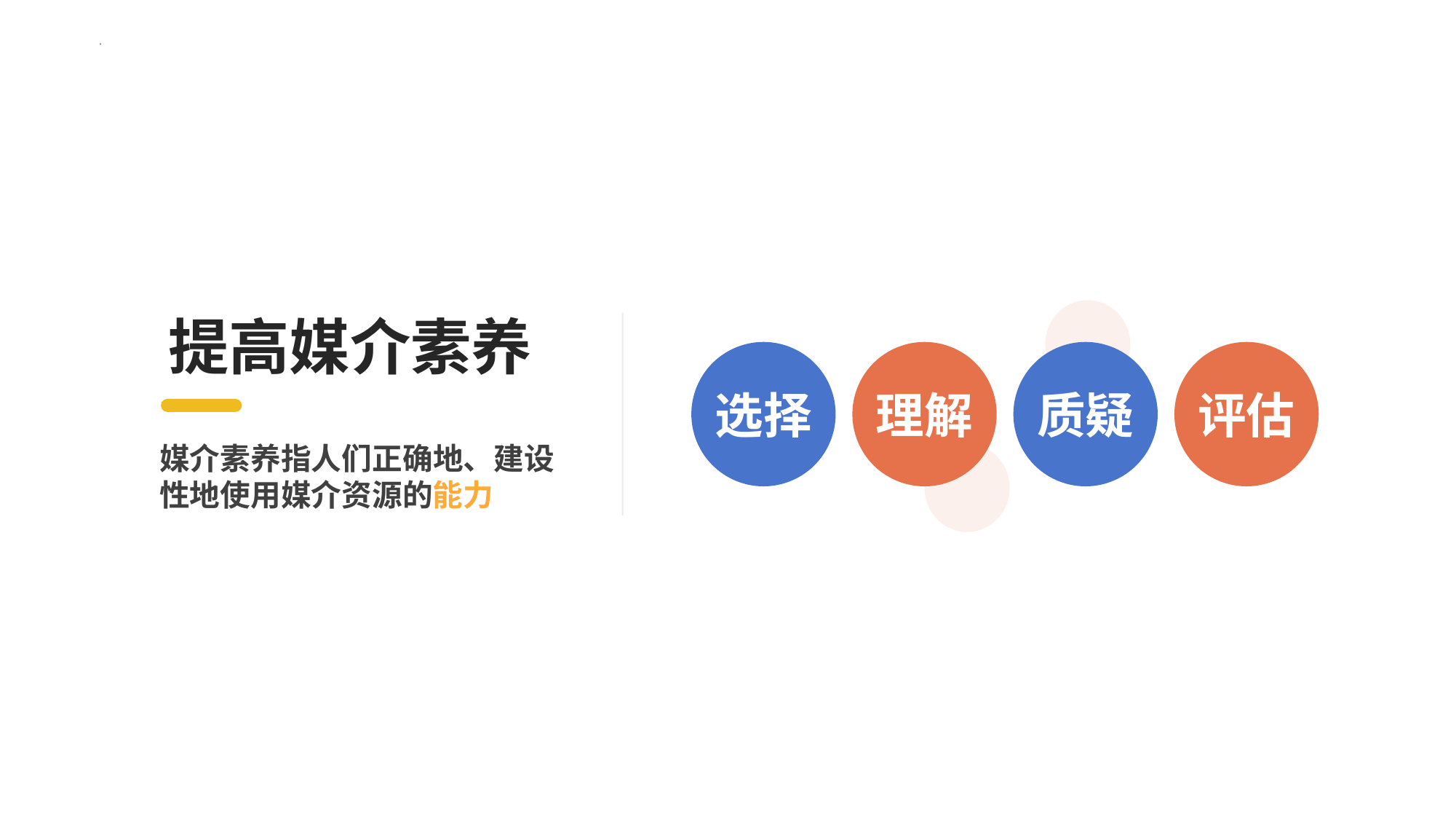

提高媒介素养

媒介素养指人们正确地、建设性地使用媒介资源的能力
理解
质疑
评估
选择